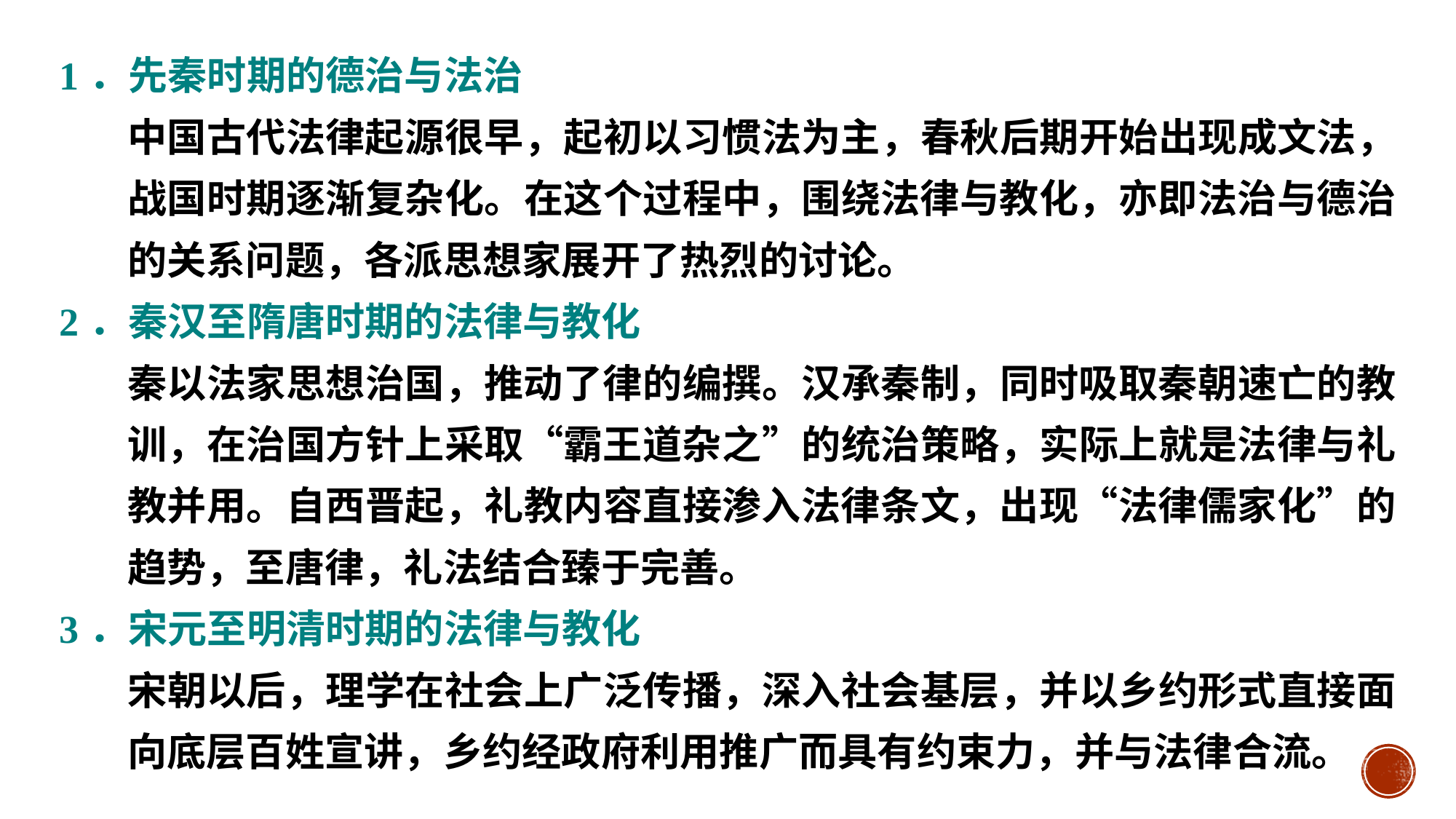

1．先秦时期的德治与法治
中国古代法律起源很早，起初以习惯法为主，春秋后期开始出现成文法，战国时期逐渐复杂化。在这个过程中，围绕法律与教化，亦即法治与德治的关系问题，各派思想家展开了热烈的讨论。
2．秦汉至隋唐时期的法律与教化
秦以法家思想治国，推动了律的编撰。汉承秦制，同时吸取秦朝速亡的教训，在治国方针上采取“霸王道杂之”的统治策略，实际上就是法律与礼教并用。自西晋起，礼教内容直接渗入法律条文，出现“法律儒家化”的趋势，至唐律，礼法结合臻于完善。
3．宋元至明清时期的法律与教化
宋朝以后，理学在社会上广泛传播，深入社会基层，并以乡约形式直接面向底层百姓宣讲，乡约经政府利用推广而具有约束力，并与法律合流。
#